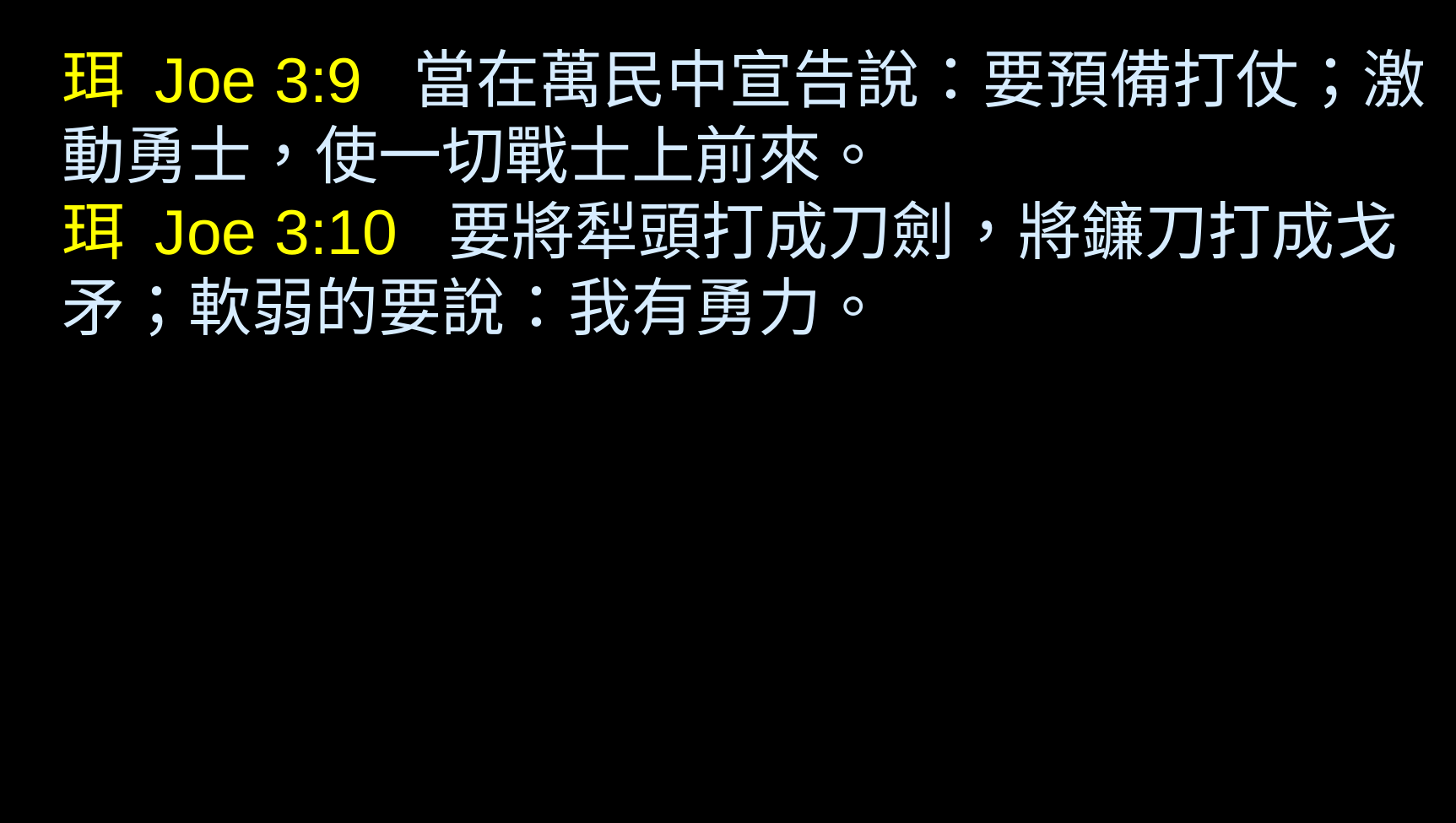

珥 Joe 3:9  當在萬民中宣告說：要預備打仗；激動勇士，使一切戰士上前來。
珥 Joe 3:10  要將犁頭打成刀劍，將鐮刀打成戈矛；軟弱的要說：我有勇力。